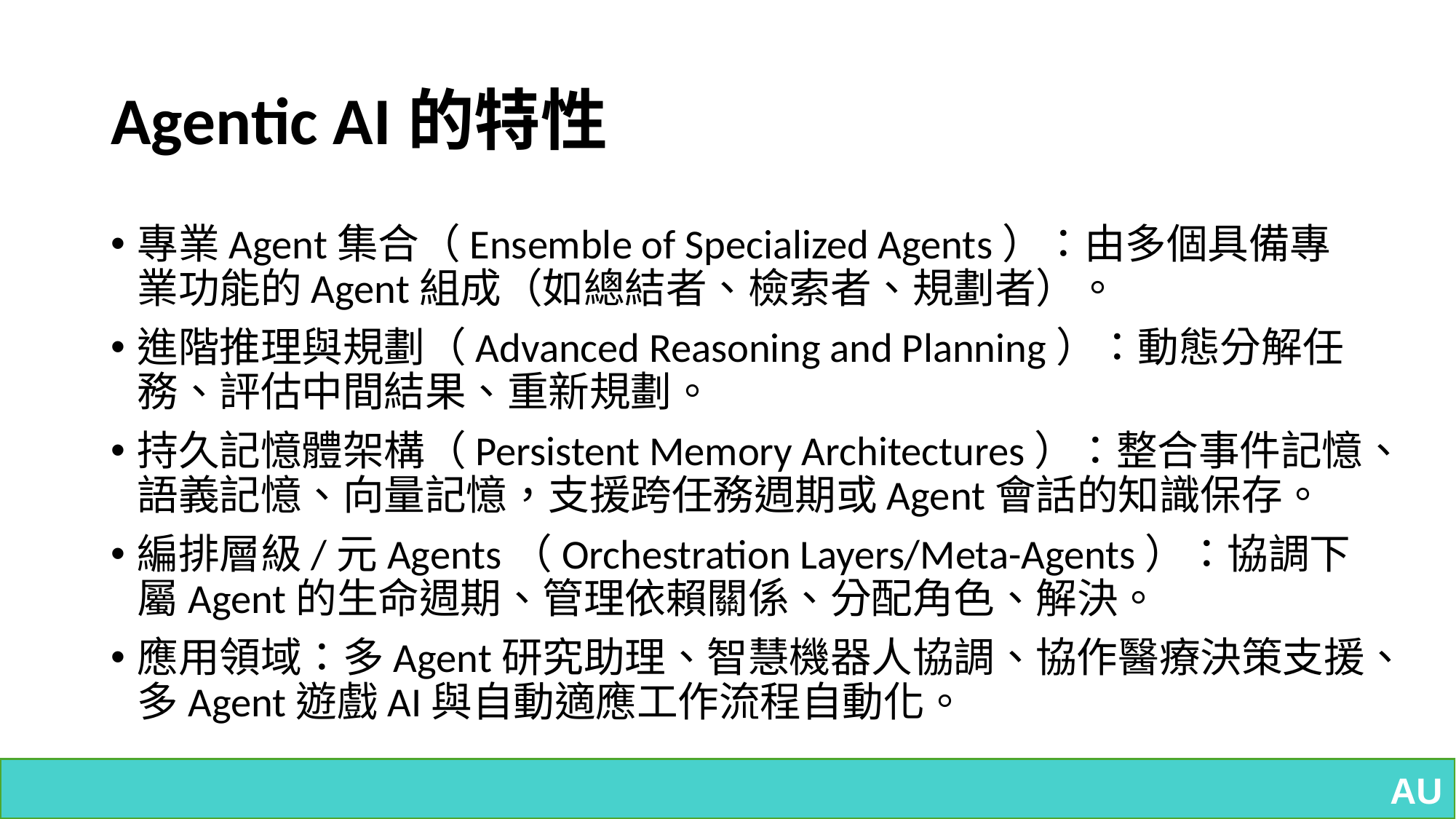

# Agentic AI的特性
專業Agent集合（Ensemble of Specialized Agents）：由多個具備專業功能的Agent組成（如總結者、檢索者、規劃者）。
進階推理與規劃（Advanced Reasoning and Planning）：動態分解任務、評估中間結果、重新規劃。
持久記憶體架構（Persistent Memory Architectures）：整合事件記憶、語義記憶、向量記憶，支援跨任務週期或Agent會話的知識保存。
編排層級/元Agents（Orchestration Layers/Meta-Agents）：協調下屬Agent的生命週期、管理依賴關係、分配角色、解決。
應用領域：多Agent研究助理、智慧機器人協調、協作醫療決策支援、多Agent遊戲AI與自動適應工作流程自動化。